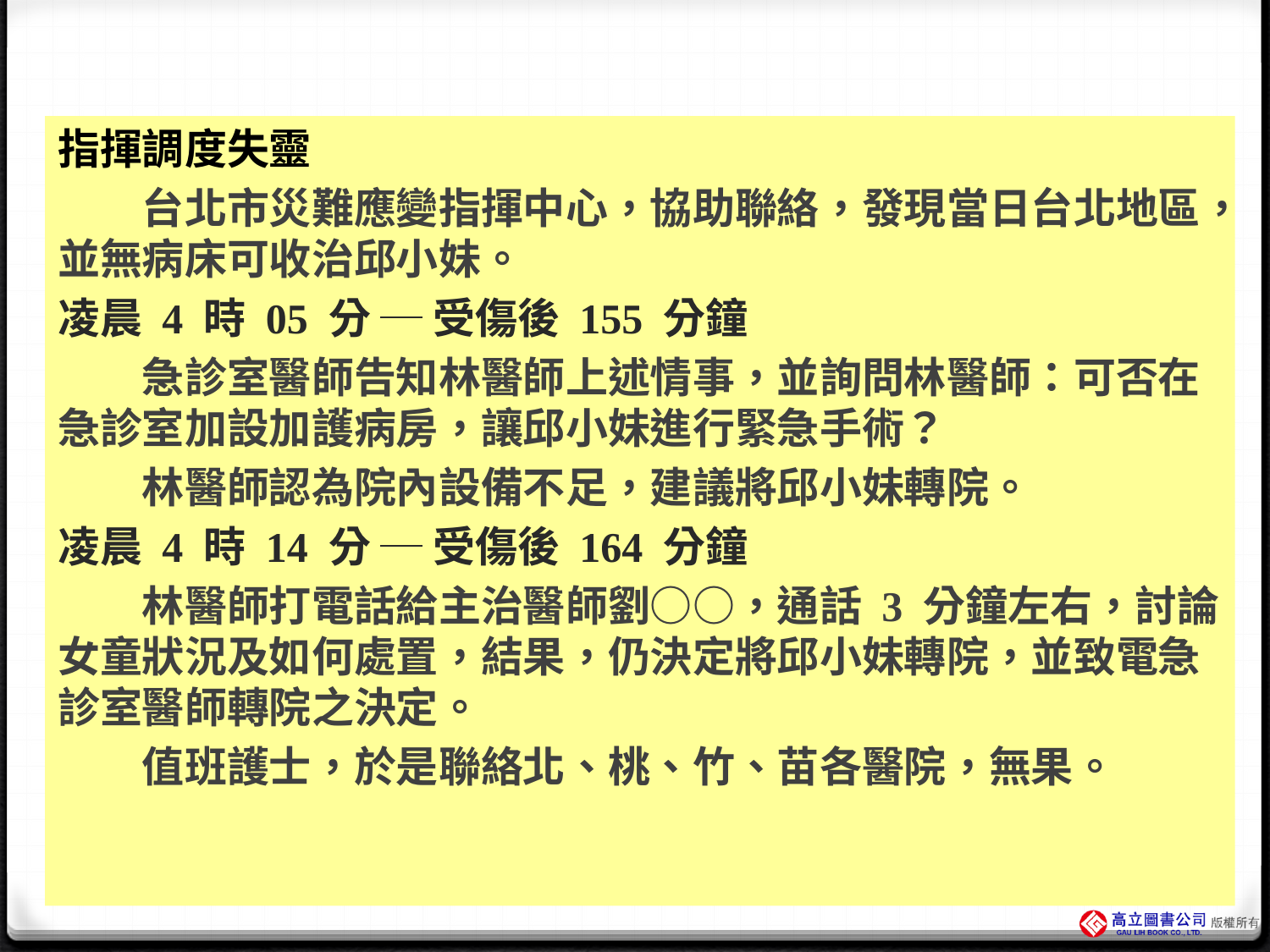

#
指揮調度失靈
　　台北市災難應變指揮中心，協助聯絡，發現當日台北地區，並無病床可收治邱小妹。
凌晨 4 時 05 分 ─ 受傷後 155 分鐘
　　急診室醫師告知林醫師上述情事，並詢問林醫師：可否在急診室加設加護病房，讓邱小妹進行緊急手術？
　　林醫師認為院內設備不足，建議將邱小妹轉院。
凌晨 4 時 14 分 ─ 受傷後 164 分鐘
　　林醫師打電話給主治醫師劉○○，通話 3 分鐘左右，討論女童狀況及如何處置，結果，仍決定將邱小妹轉院，並致電急診室醫師轉院之決定。
　　值班護士，於是聯絡北、桃、竹、苗各醫院，無果。